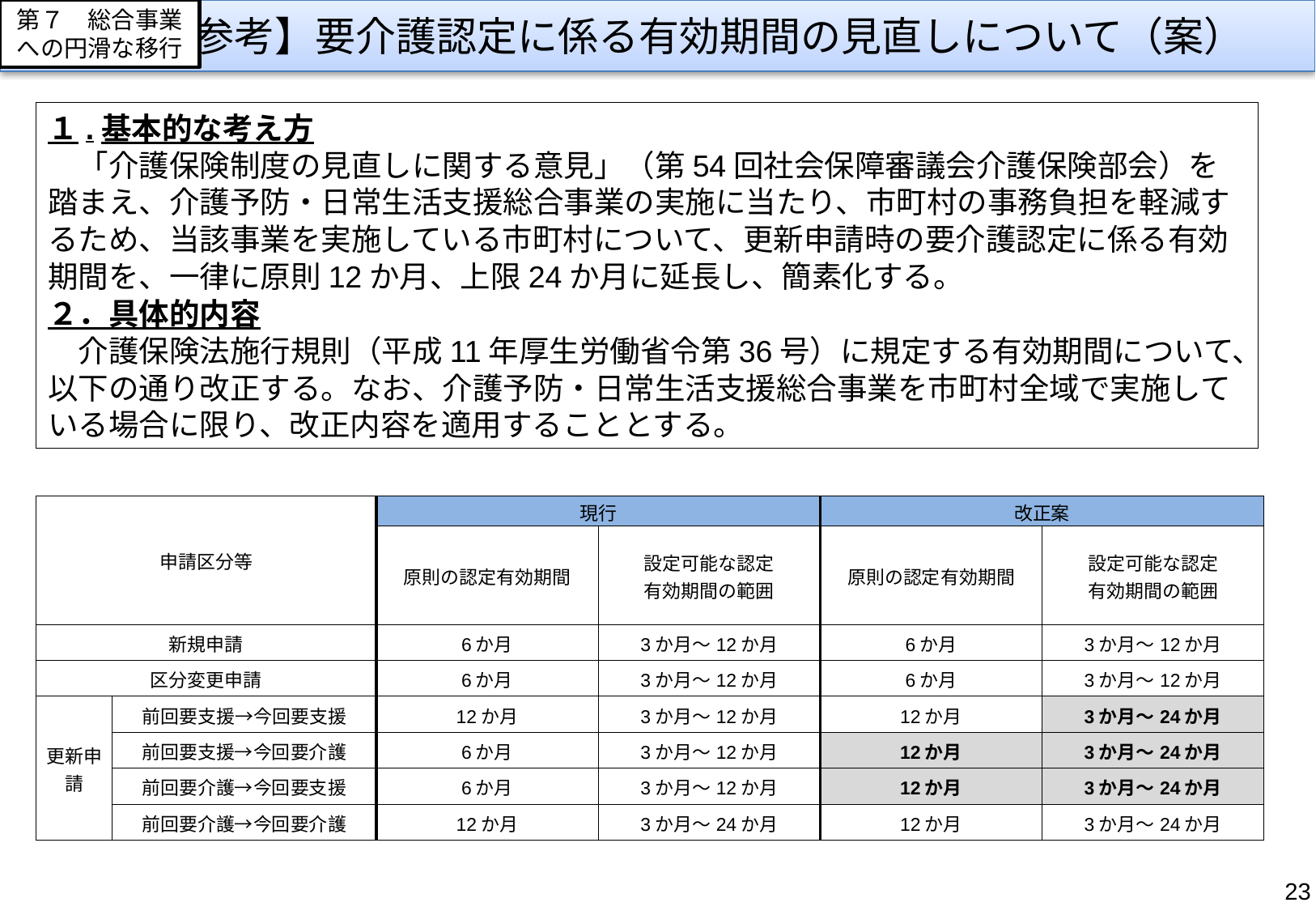

【参考】要介護認定に係る有効期間の見直しについて（案）
第７　総合事業への円滑な移行
１.基本的な考え方
　「介護保険制度の見直しに関する意見」（第54回社会保障審議会介護保険部会）を踏まえ、介護予防・日常生活支援総合事業の実施に当たり、市町村の事務負担を軽減するため、当該事業を実施している市町村について、更新申請時の要介護認定に係る有効期間を、一律に原則12か月、上限24か月に延長し、簡素化する。
２．具体的内容
　介護保険法施行規則（平成11年厚生労働省令第36号）に規定する有効期間について、以下の通り改正する。なお、介護予防・日常生活支援総合事業を市町村全域で実施している場合に限り、改正内容を適用することとする。
| 申請区分等 |  | 現行 |  | 改正案 |  |
| --- | --- | --- | --- | --- | --- |
|  |  | 原則の認定有効期間 | 設定可能な認定 有効期間の範囲 | 原則の認定有効期間 | 設定可能な認定 有効期間の範囲 |
| 新規申請 |  | 6か月 | 3か月～12か月 | 6か月 | 3か月～12か月 |
| 区分変更申請 |  | 6か月 | 3か月～12か月 | 6か月 | 3か月～12か月 |
| 更新申請 | 前回要支援→今回要支援 | 12か月 | 3か月～12か月 | 12か月 | 3か月～24か月 |
|  | 前回要支援→今回要介護 | 6か月 | 3か月～12か月 | 12か月 | 3か月～24か月 |
|  | 前回要介護→今回要支援 | 6か月 | 3か月～12か月 | 12か月 | 3か月～24か月 |
|  | 前回要介護→今回要介護 | 12か月 | 3か月～24か月 | 12か月 | 3か月～24か月 |
23